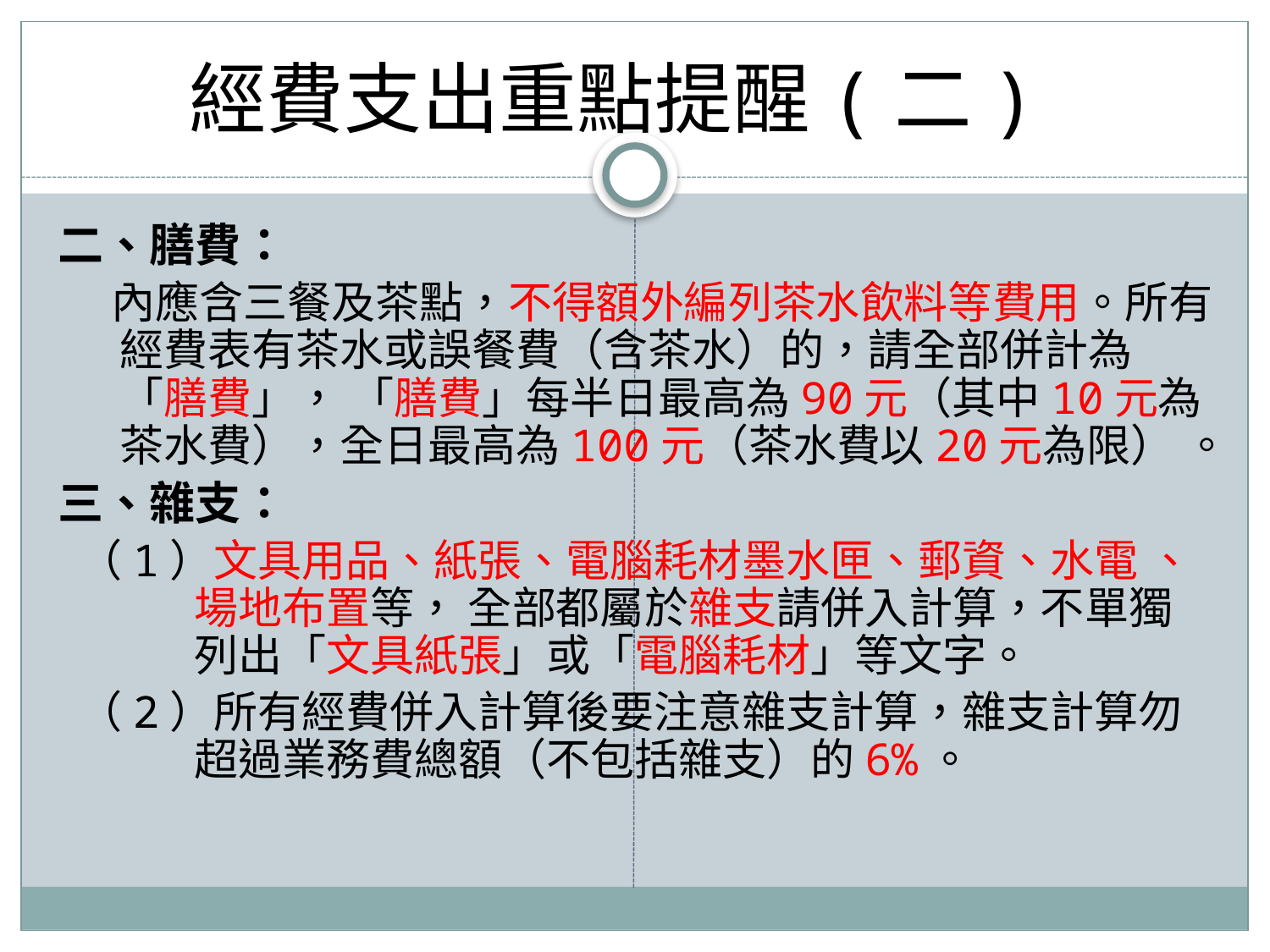

經費支出重點提醒(二)
二、膳費：
　 內應含三餐及茶點，不得額外編列茶水飲料等費用。所有經費表有茶水或誤餐費（含茶水）的，請全部併計為「膳費」， 「膳費」每半日最高為90元（其中10元為茶水費），全日最高為100元（茶水費以20元為限） 。
三、雜支：
 （1）文具用品、紙張、電腦耗材墨水匣、郵資、水電 、場地布置等， 全部都屬於雜支請併入計算，不單獨列出「文具紙張」或「電腦耗材」等文字。
 （2）所有經費併入計算後要注意雜支計算，雜支計算勿超過業務費總額（不包括雜支）的6%。